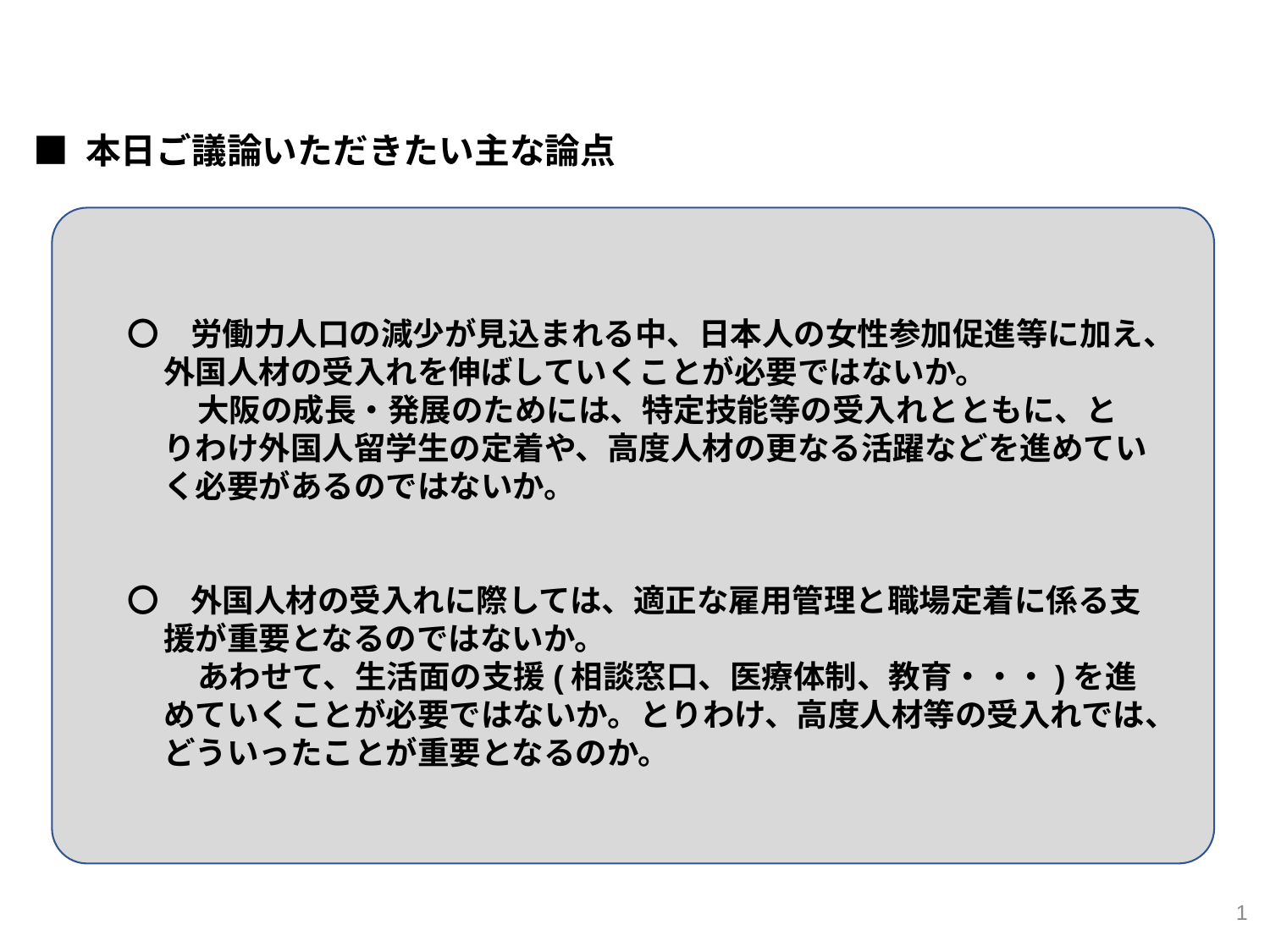

■ 本日ご議論いただきたい主な論点

〇　労働力人口の減少が見込まれる中、日本人の女性参加促進等に加え、外国人材の受入れを伸ばしていくことが必要ではないか。
　　 大阪の成長・発展のためには、特定技能等の受入れとともに、とりわけ外国人留学生の定着や、高度人材の更なる活躍などを進めていく必要があるのではないか。

〇　外国人材の受入れに際しては、適正な雇用管理と職場定着に係る支援が重要となるのではないか。
　　 あわせて、生活面の支援(相談窓口、医療体制、教育・・・)を進めていくことが必要ではないか。とりわけ、高度人材等の受入れでは、どういったことが重要となるのか。
1